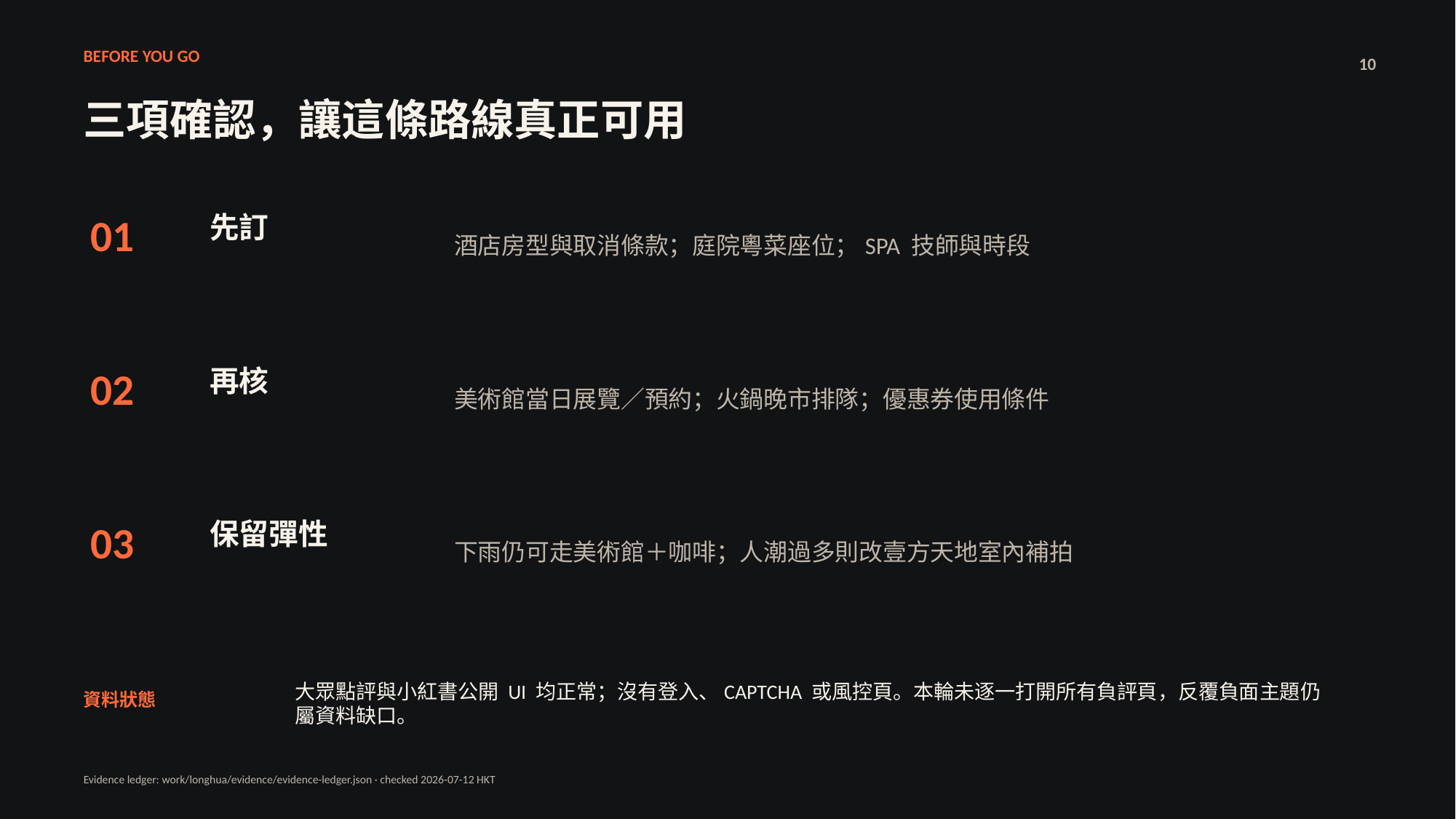

BEFORE YOU GO
10
三項確認，讓這條路線真正可用
01
先訂
酒店房型與取消條款；庭院粵菜座位；SPA 技師與時段
02
再核
美術館當日展覽／預約；火鍋晚市排隊；優惠券使用條件
03
保留彈性
下雨仍可走美術館＋咖啡；人潮過多則改壹方天地室內補拍
大眾點評與小紅書公開 UI 均正常；沒有登入、CAPTCHA 或風控頁。本輪未逐一打開所有負評頁，反覆負面主題仍屬資料缺口。
資料狀態
Evidence ledger: work/longhua/evidence/evidence-ledger.json · checked 2026-07-12 HKT